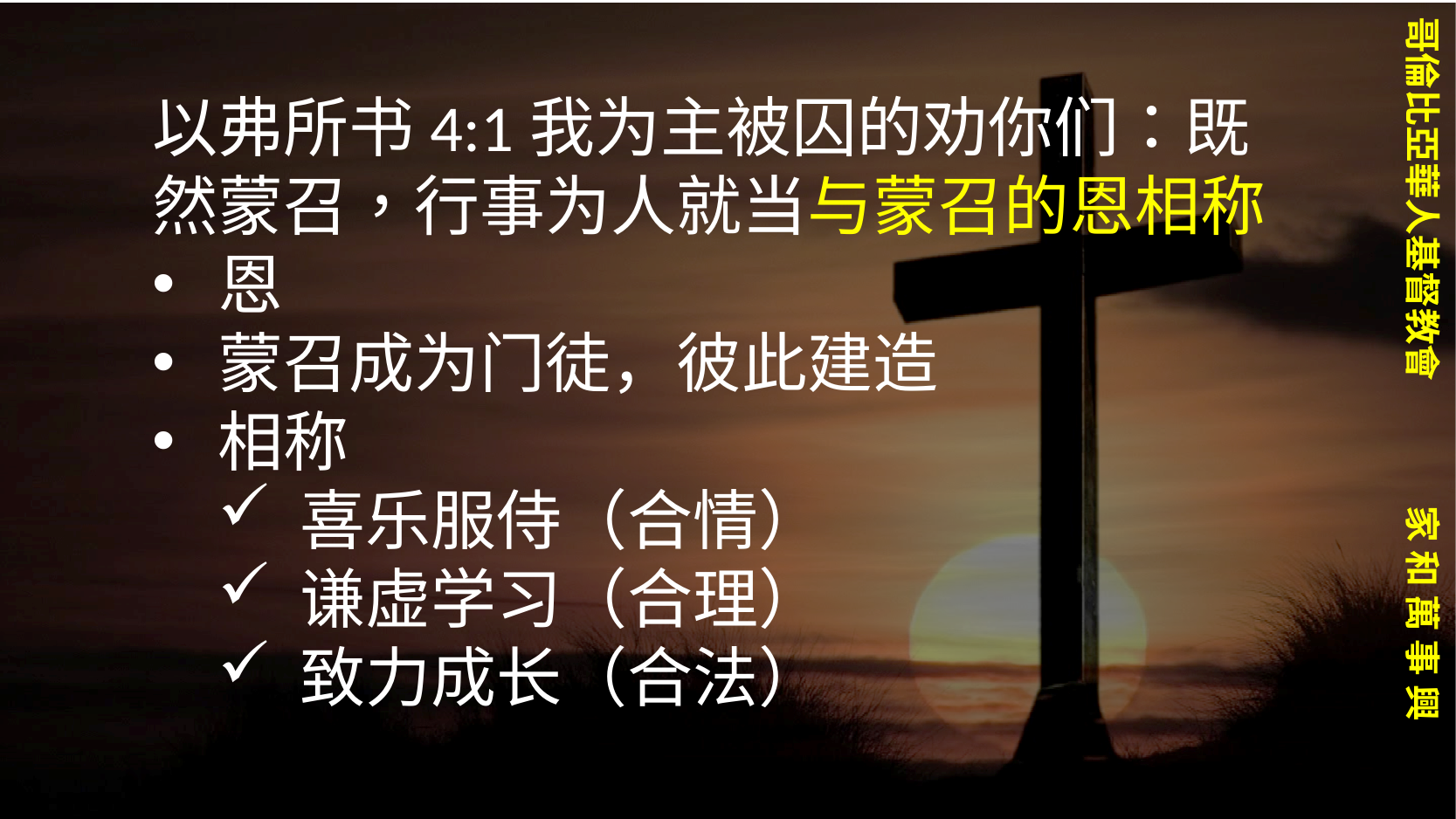

以弗所书4:1我为主被囚的劝你们：既然蒙召，行事为人就当与蒙召的恩相称
恩
蒙召成为门徒，彼此建造
相称
喜乐服侍（合情）
谦虚学习（合理）
致力成长（合法）